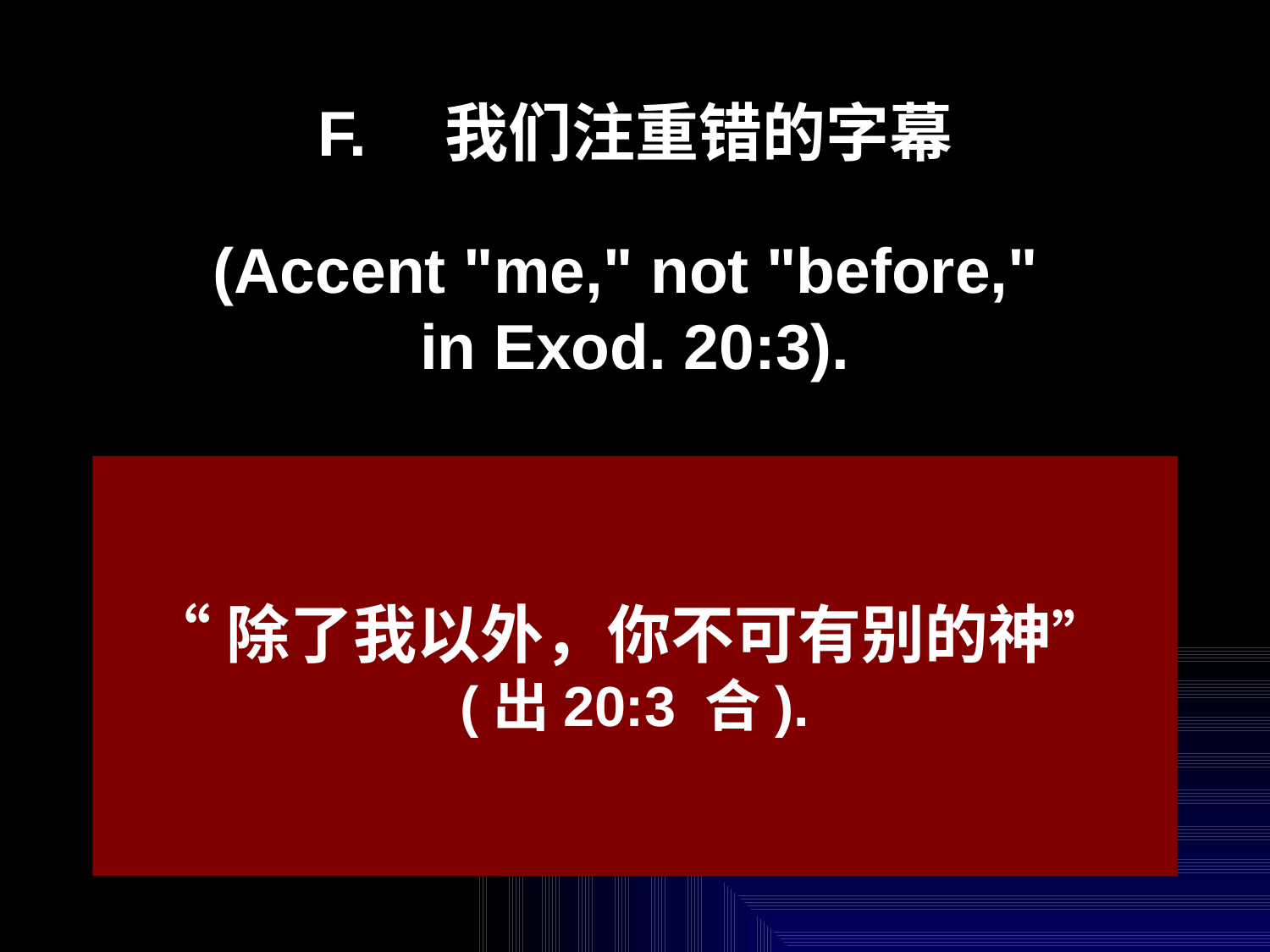

9
# F.	我们注重错的字幕
(Accent "me," not "before,"
in Exod. 20:3).
“除了我以外，你不可有别的神”
(出20:3 合).